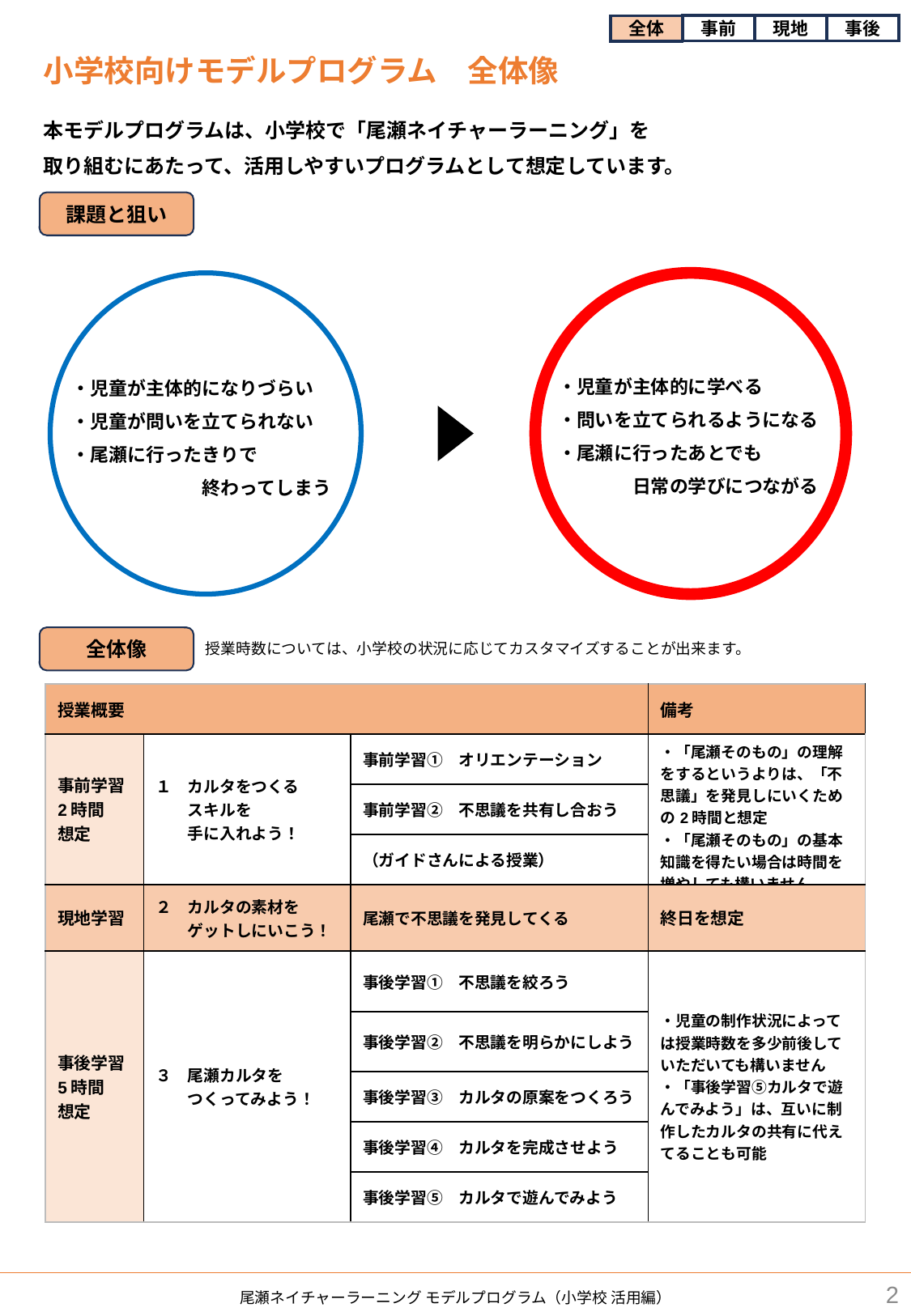

事前
現地
事後
全体
小学校向けモデルプログラム　全体像
本モデルプログラムは、小学校で「尾瀬ネイチャーラーニング」を
取り組むにあたって、活用しやすいプログラムとして想定しています。
課題と狙い

・児童が主体的に学べる
・問いを立てられるようになる
・尾瀬に行ったあとでも
　　　　日常の学びにつながる
・児童が主体的になりづらい
・児童が問いを立てられない
・尾瀬に行ったきりで
　　　　　　　終わってしまう

授業時数については、小学校の状況に応じてカスタマイズすることが出来ます。
全体像
| 授業概要 |  | 授業概要 | 備考 |
| --- | --- | --- | --- |
| 事前学習 2時間 想定 | １　カルタをつくる 　　スキルを 　　手に入れよう！ | 事前学習①　オリエンテーション | ・「尾瀬そのもの」の理解をするというよりは、「不思議」を発見しにいくための2時間と想定 ・「尾瀬そのもの」の基本知識を得たい場合は時間を増やしても構いません |
|  |  | 事前学習②　不思議を共有し合おう |  |
|  |  | （ガイドさんによる授業） |  |
| 現地学習 | ２　カルタの素材を 　　ゲットしにいこう！ | 尾瀬で不思議を発見してくる | 終日を想定 |
| 事後学習 5時間 想定 | ３　尾瀬カルタを 　　つくってみよう！ | 事後学習①　不思議を絞ろう | ・児童の制作状況によっては授業時数を多少前後していただいても構いません ・「事後学習⑤カルタで遊んでみよう」は、互いに制作したカルタの共有に代えてることも可能 |
|  |  | 事後学習②　不思議を明らかにしよう |  |
|  |  | 事後学習③　カルタの原案をつくろう |  |
|  |  | 事後学習④　カルタを完成させよう |  |
|  |  | 事後学習⑤　カルタで遊んでみよう |  |
2
尾瀬ネイチャーラーニング モデルプログラム（小学校 活用編）